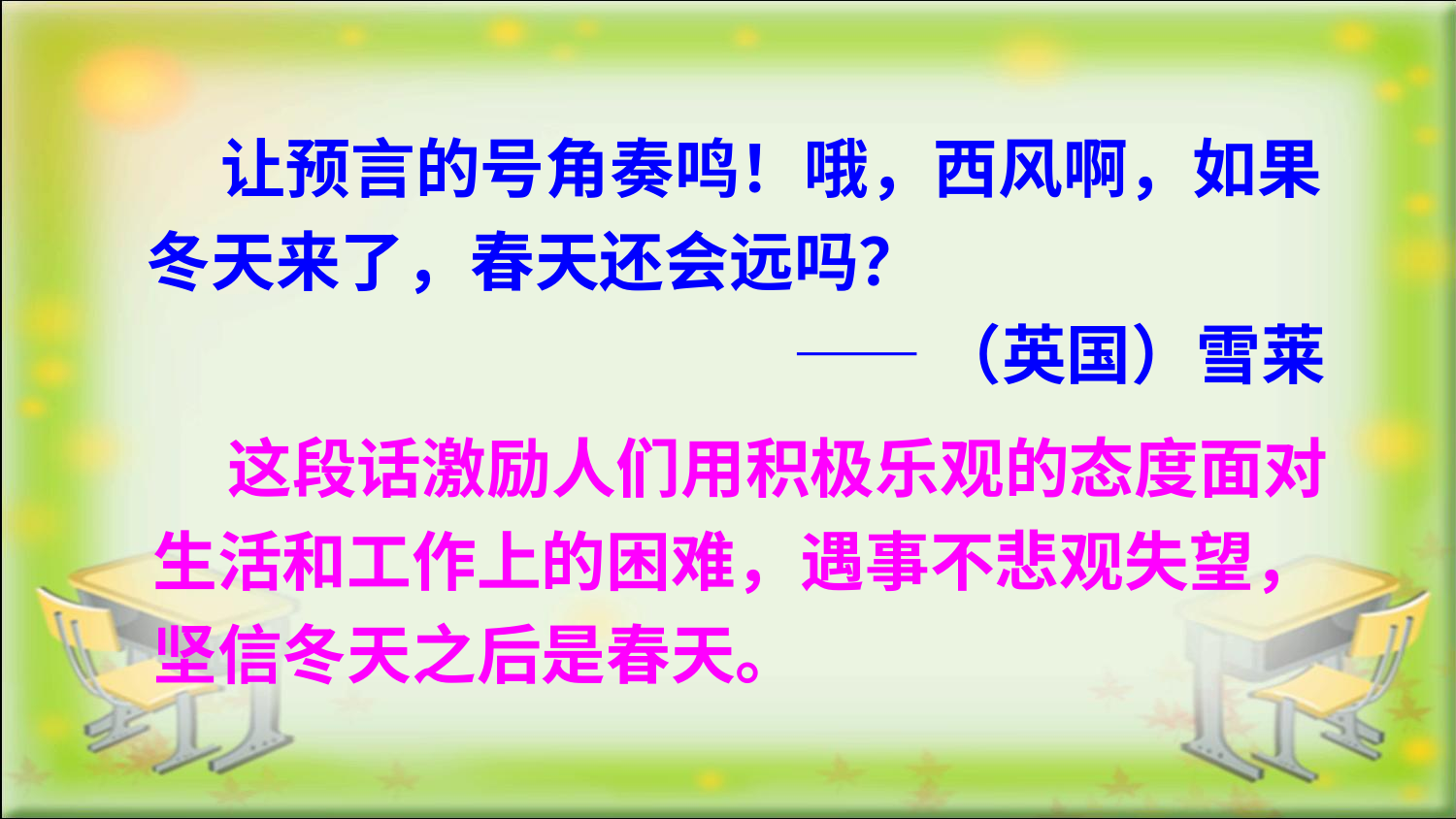

让预言的号角奏鸣！哦，西风啊，如果冬天来了，春天还会远吗？
——（英国）雪莱
    这段话激励人们用积极乐观的态度面对生活和工作上的困难，遇事不悲观失望，坚信冬天之后是春天。